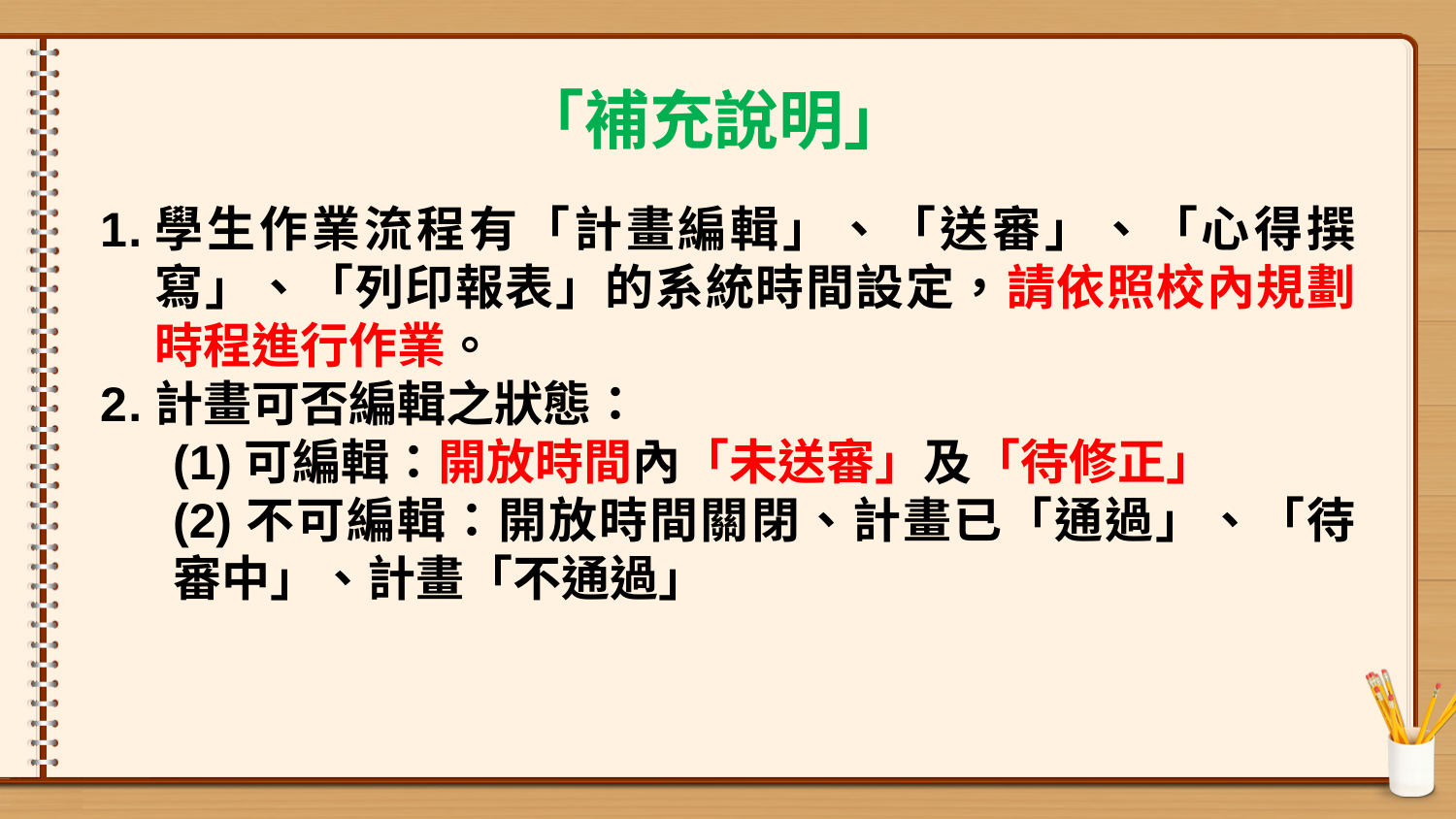

「補充說明」
學生作業流程有「計畫編輯」、「送審」、「心得撰寫」、「列印報表」的系統時間設定，請依照校內規劃時程進行作業。
計畫可否編輯之狀態：
(1)可編輯：開放時間內「未送審」及「待修正」
(2)不可編輯：開放時間關閉、計畫已「通過」、「待審中」、計畫「不通過」